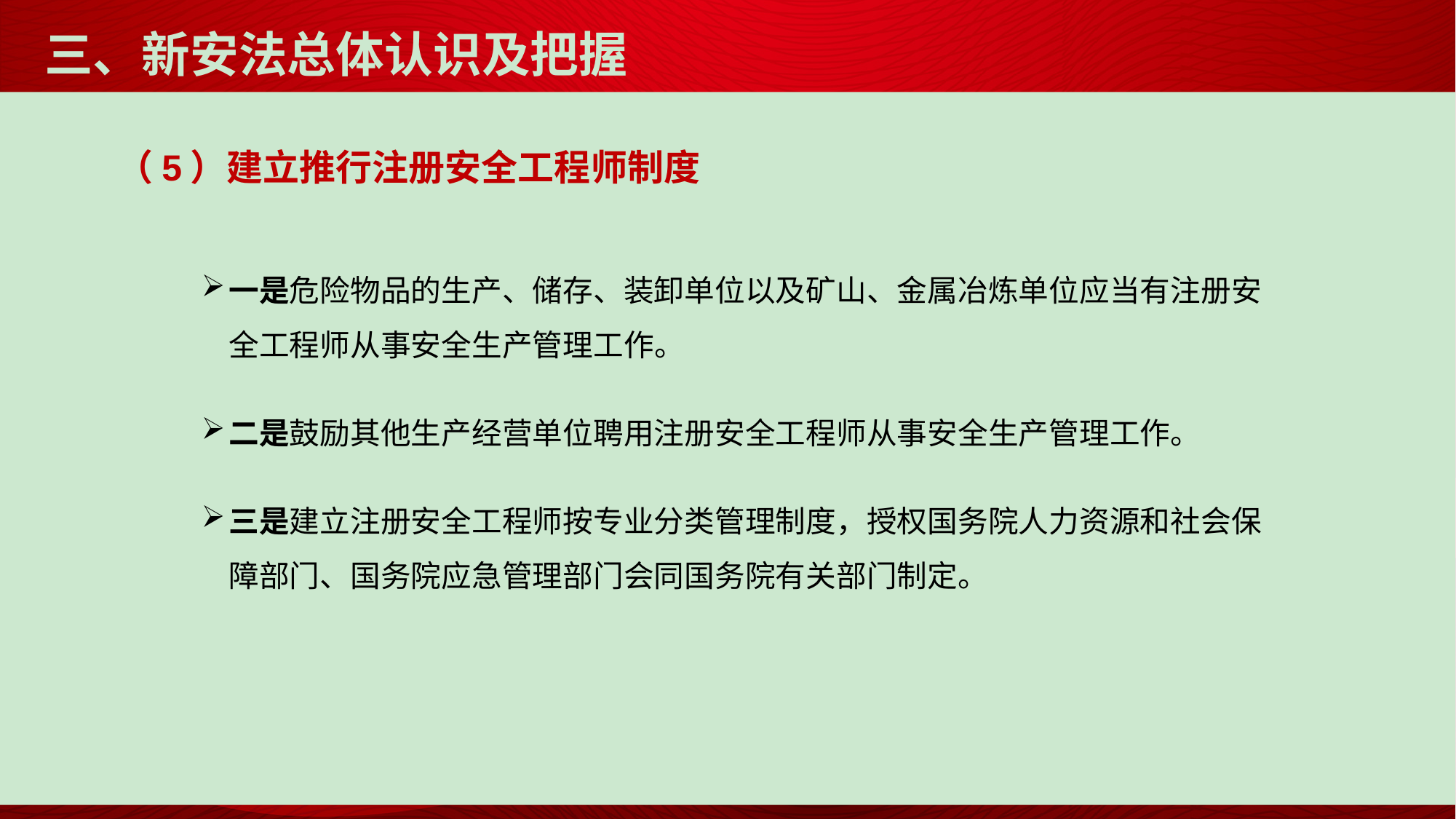

# 三、新安法总体认识及把握
（5）建立推行注册安全工程师制度
一是危险物品的生产、储存、装卸单位以及矿山、金属冶炼单位应当有注册安全工程师从事安全生产管理工作。
二是鼓励其他生产经营单位聘用注册安全工程师从事安全生产管理工作。
三是建立注册安全工程师按专业分类管理制度，授权国务院人力资源和社会保障部门、国务院应急管理部门会同国务院有关部门制定。